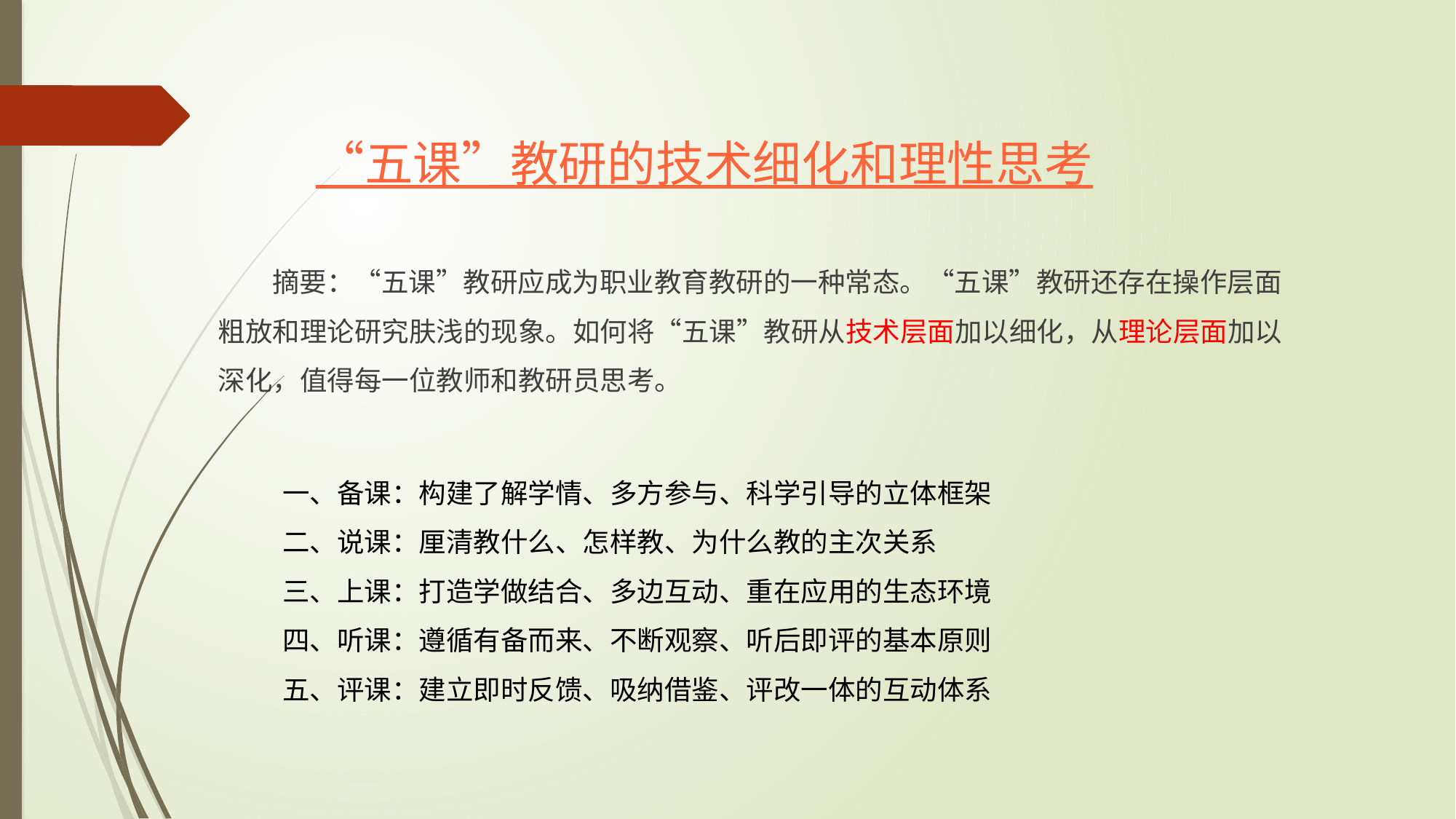

# “五课”教研的技术细化和理性思考
       摘要：“五课”教研应成为职业教育教研的一种常态。“五课”教研还存在操作层面粗放和理论研究肤浅的现象。如何将“五课”教研从技术层面加以细化，从理论层面加以深化，值得每一位教师和教研员思考。
一、备课：构建了解学情、多方参与、科学引导的立体框架
二、说课：厘清教什么、怎样教、为什么教的主次关系
三、上课：打造学做结合、多边互动、重在应用的生态环境
四、听课：遵循有备而来、不断观察、听后即评的基本原则
五、评课：建立即时反馈、吸纳借鉴、评改一体的互动体系